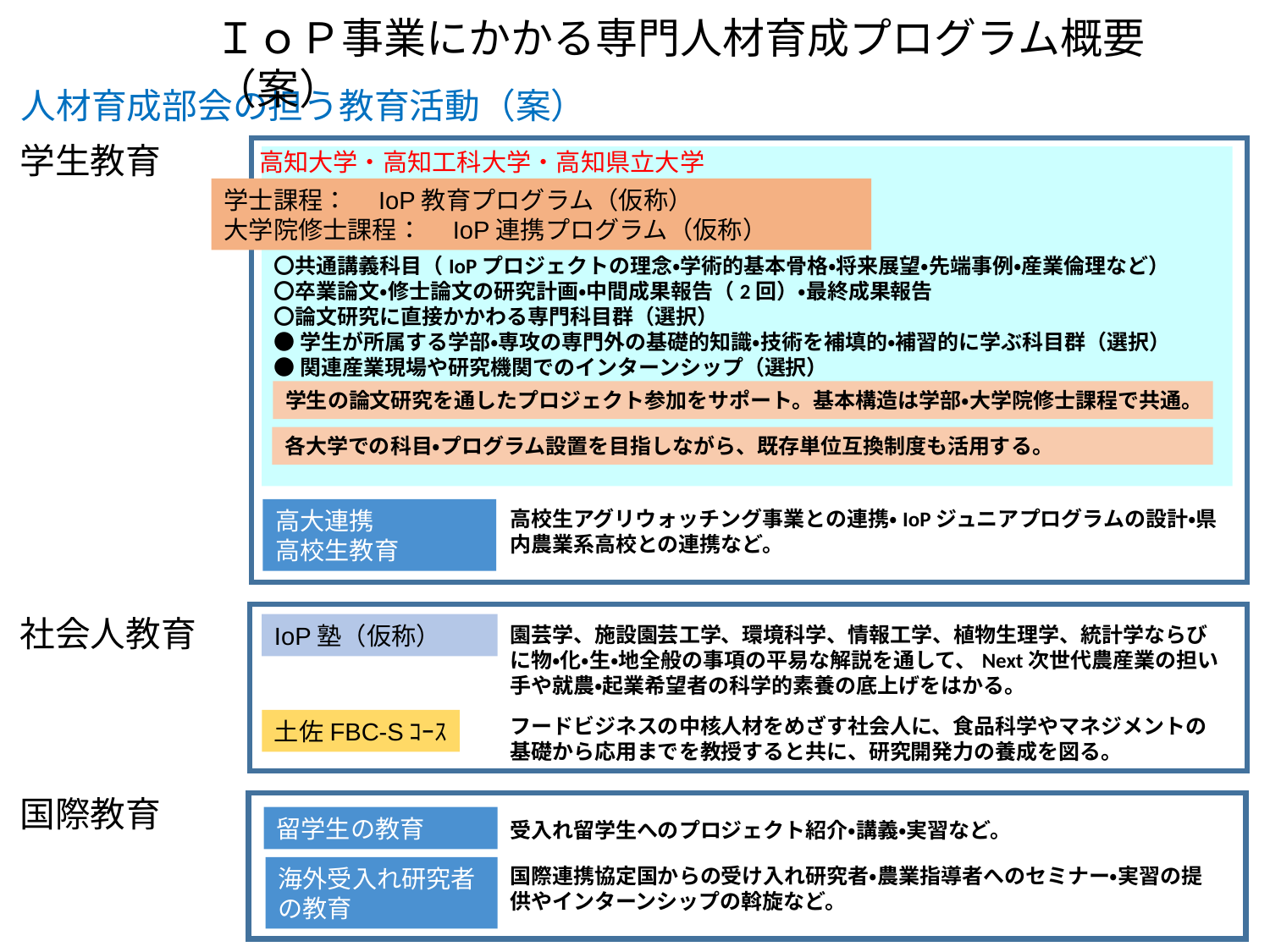

ＩｏＰ事業にかかる専門人材育成プログラム概要（案）
人材育成部会の担う教育活動（案）
学生教育

高知大学・高知工科大学・高知県立大学

学士課程：　IoP教育プログラム（仮称）
大学院修士課程：　IoP連携プログラム（仮称）
〇共通講義科目（IoPプロジェクトの理念・学術的基本骨格・将来展望・先端事例・産業倫理など）
〇卒業論文・修士論文の研究計画・中間成果報告（2回）・最終成果報告
〇論文研究に直接かかわる専門科目群（選択）
●学生が所属する学部・専攻の専門外の基礎的知識・技術を補填的・補習的に学ぶ科目群（選択）
●関連産業現場や研究機関でのインターンシップ（選択）
学生の論文研究を通したプロジェクト参加をサポート。基本構造は学部・大学院修士課程で共通。
各大学での科目・プログラム設置を目指しながら、既存単位互換制度も活用する。
高大連携
高校生教育
高校生アグリウォッチング事業との連携・IoPジュニアプログラムの設計・県内農業系高校との連携など。

社会人教育
IoP塾（仮称）
園芸学、施設園芸工学、環境科学、情報工学、植物生理学、統計学ならびに物・化・生・地全般の事項の平易な解説を通して、Next次世代農産業の担い手や就農・起業希望者の科学的素養の底上げをはかる。
フードビジネスの中核人材をめざす社会人に、食品科学やマネジメントの基礎から応用までを教授すると共に、研究開発力の養成を図る。
土佐FBC‐Sｺｰｽ
国際教育

留学生の教育
受入れ留学生へのプロジェクト紹介・講義・実習など。
国際連携協定国からの受け入れ研究者・農業指導者へのセミナー・実習の提供やインターンシップの斡旋など。
海外受入れ研究者の教育